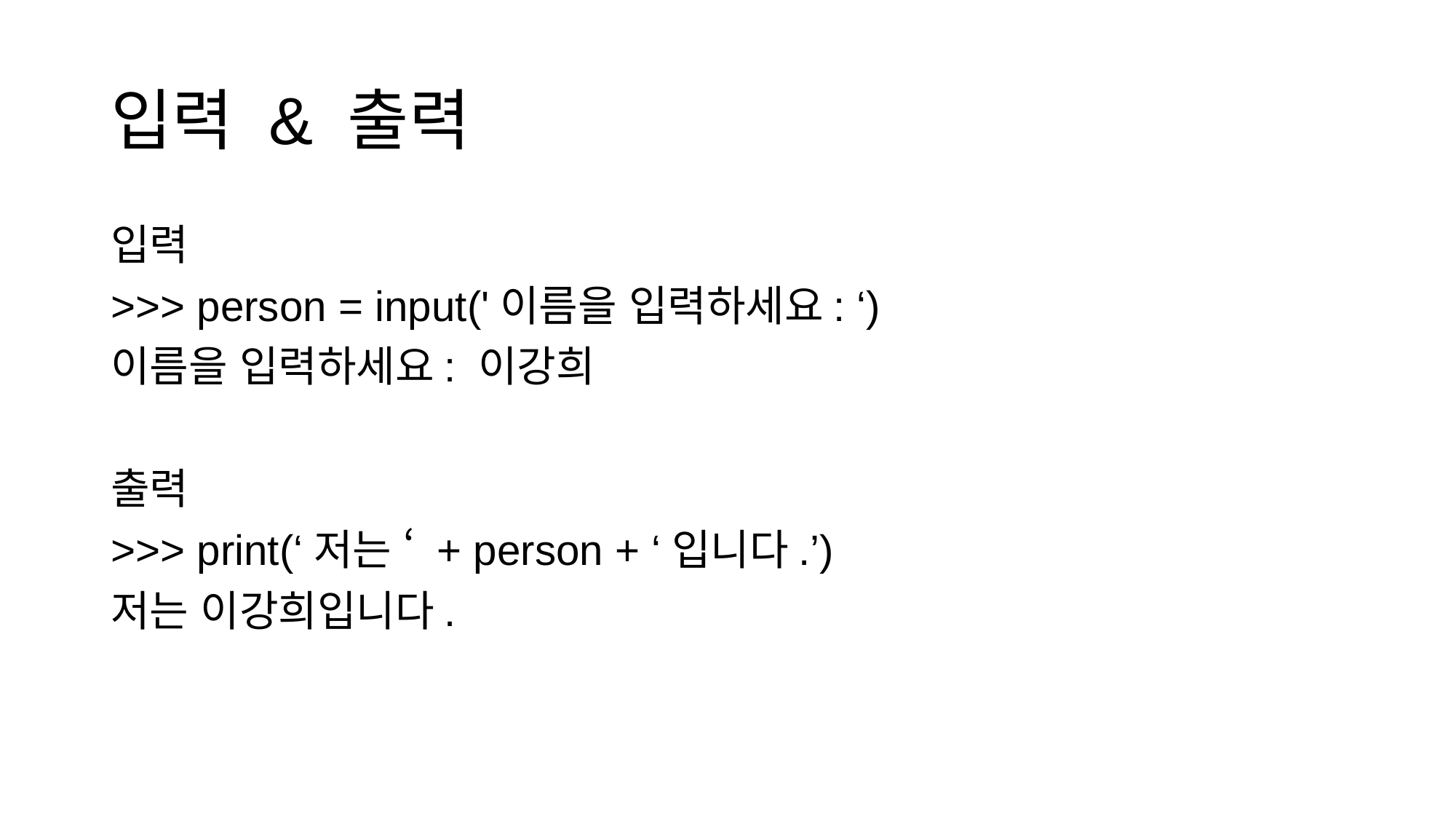

# 입력 & 출력
입력
>>> person = input('이름을 입력하세요: ‘)
이름을 입력하세요: 이강희

출력
>>> print(‘저는 ‘ + person + ‘입니다.’)
저는 이강희입니다.